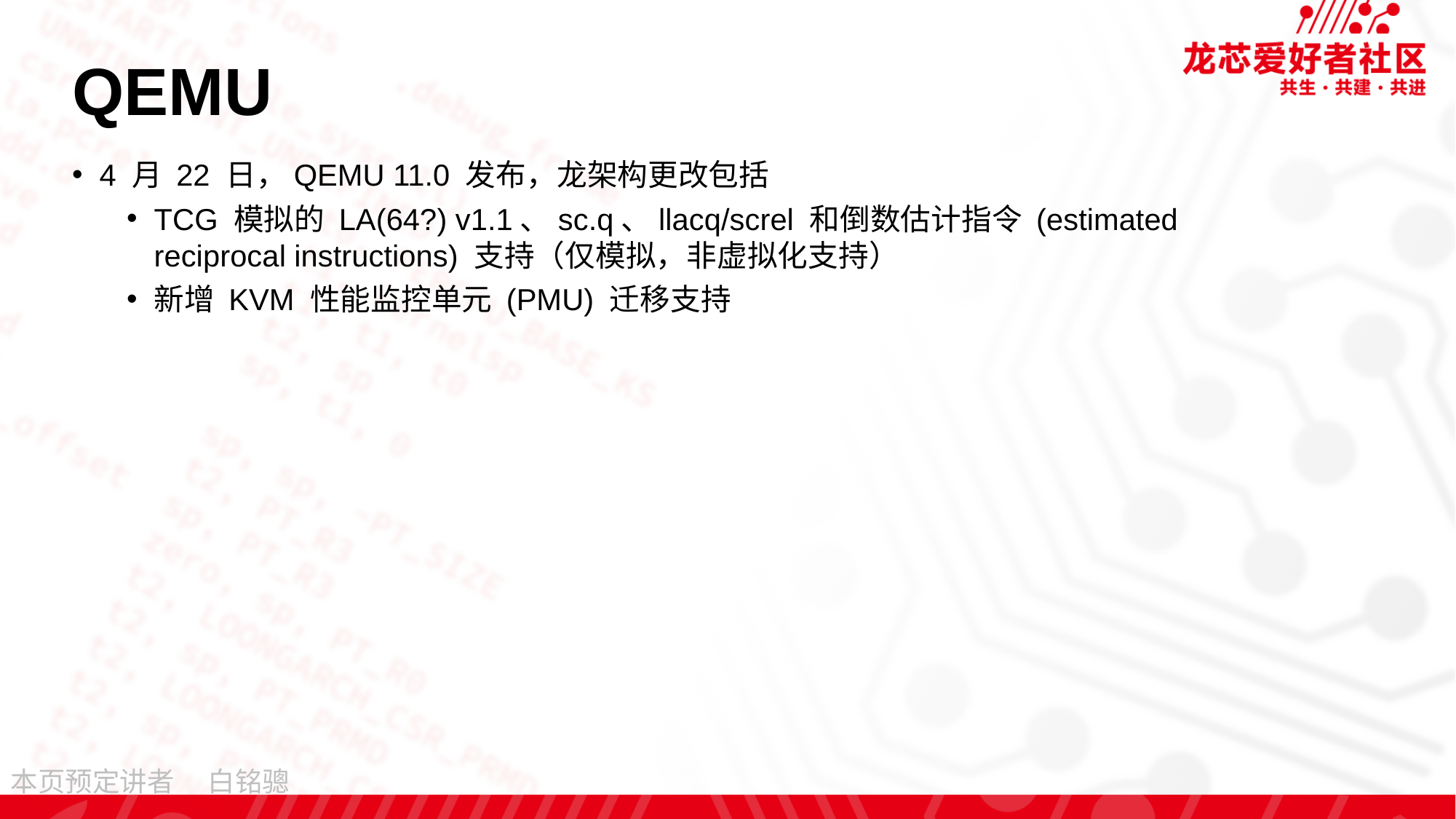

# QEMU
4 月 22 日，QEMU 11.0 发布，龙架构更改包括
TCG 模拟的 LA(64?) v1.1、sc.q、llacq/screl 和倒数估计指令 (estimated reciprocal instructions) 支持（仅模拟，非虚拟化支持）
新增 KVM 性能监控单元 (PMU) 迁移支持
白铭骢